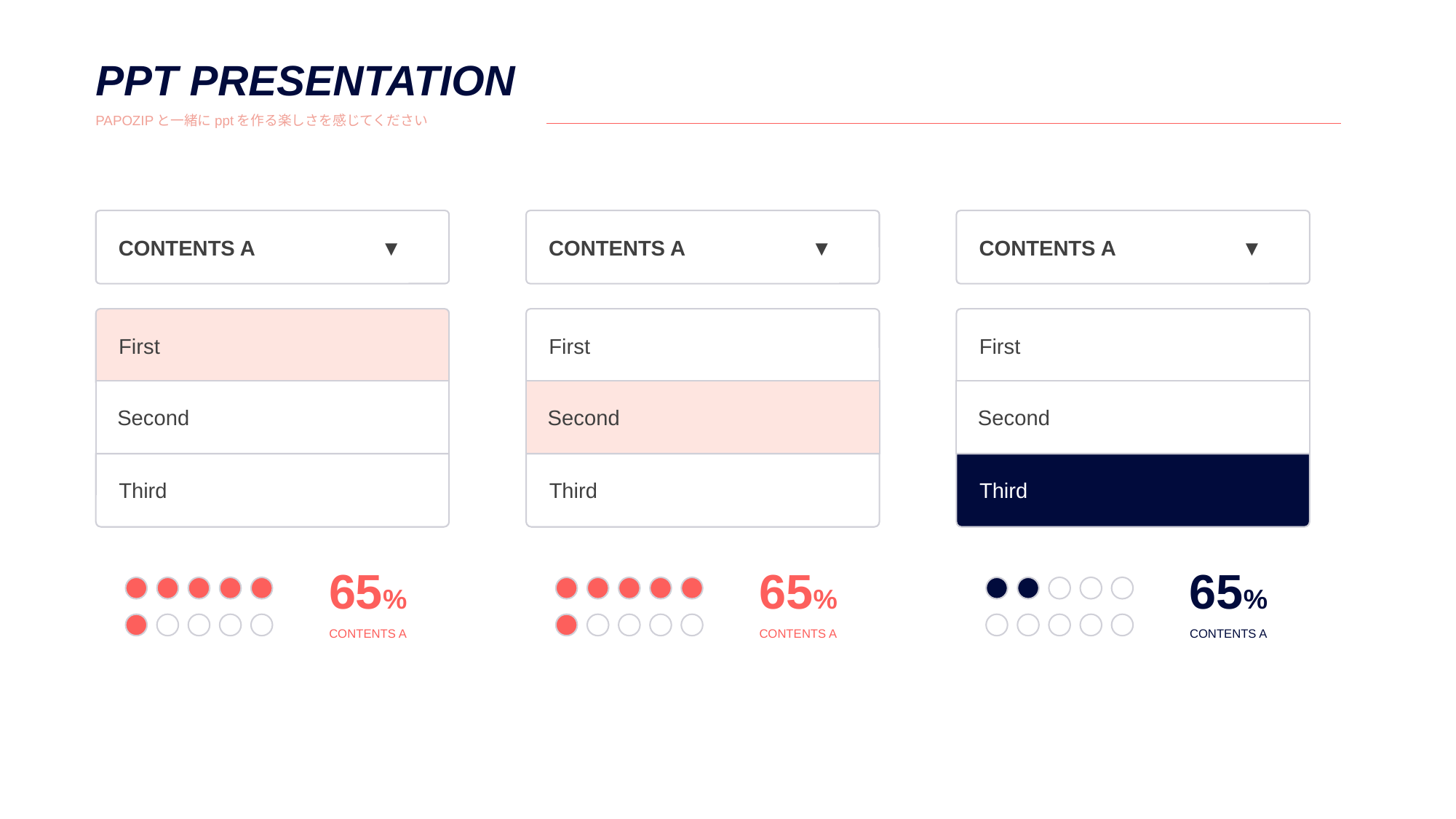

PPT PRESENTATION
PAPOZIPと一緒にpptを作る楽しさを感じてください
CONTENTS A                     ▼
CONTENTS A                     ▼
CONTENTS A                     ▼
First
First
First
Second
Second
Second
Third
Third
Third
65%
CONTENTS A
65%
CONTENTS A
65%
CONTENTS A